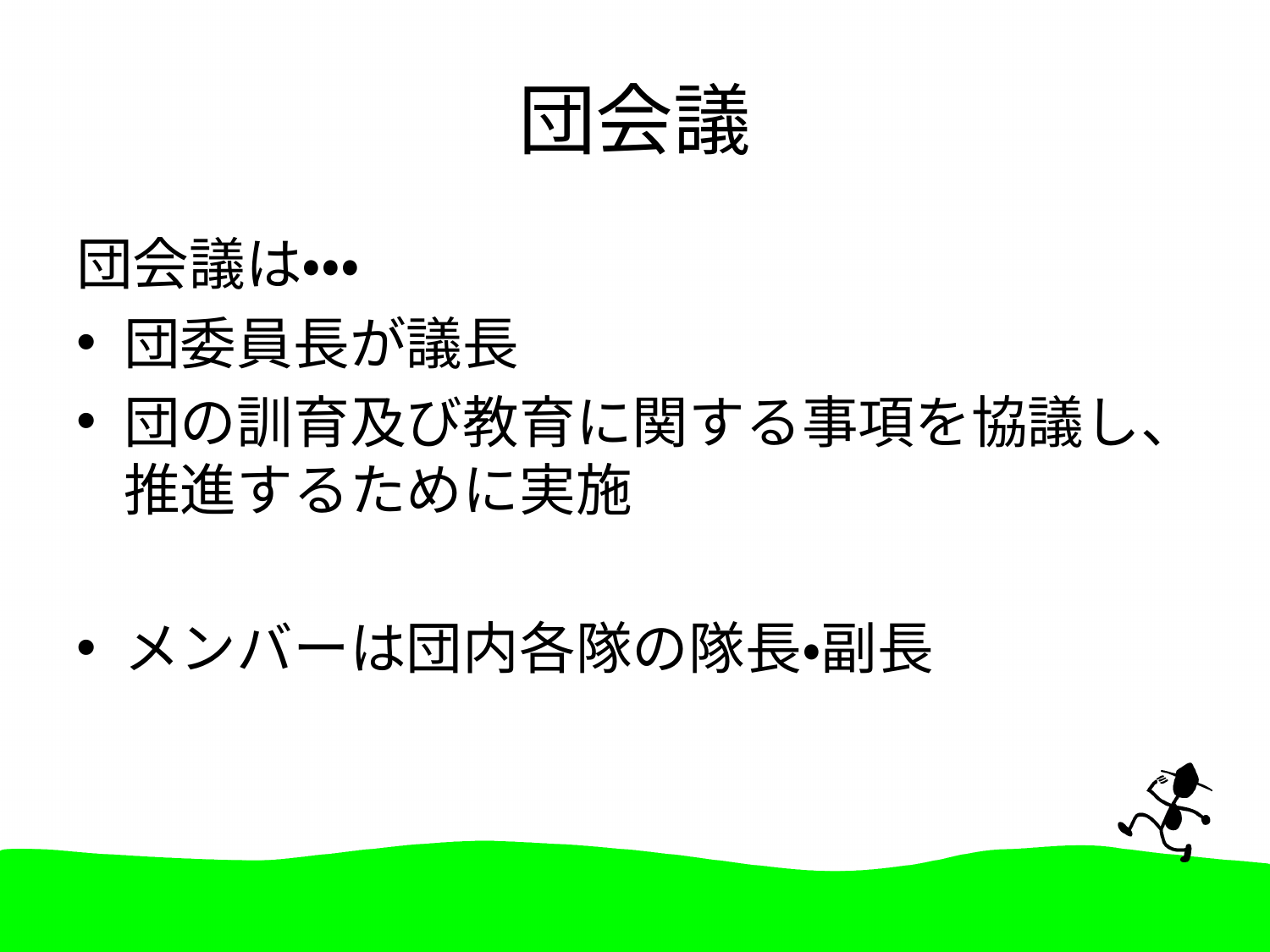

# 団会議
団会議は・・・
団委員長が議長
団の訓育及び教育に関する事項を協議し、推進するために実施

メンバーは団内各隊の隊長・副長